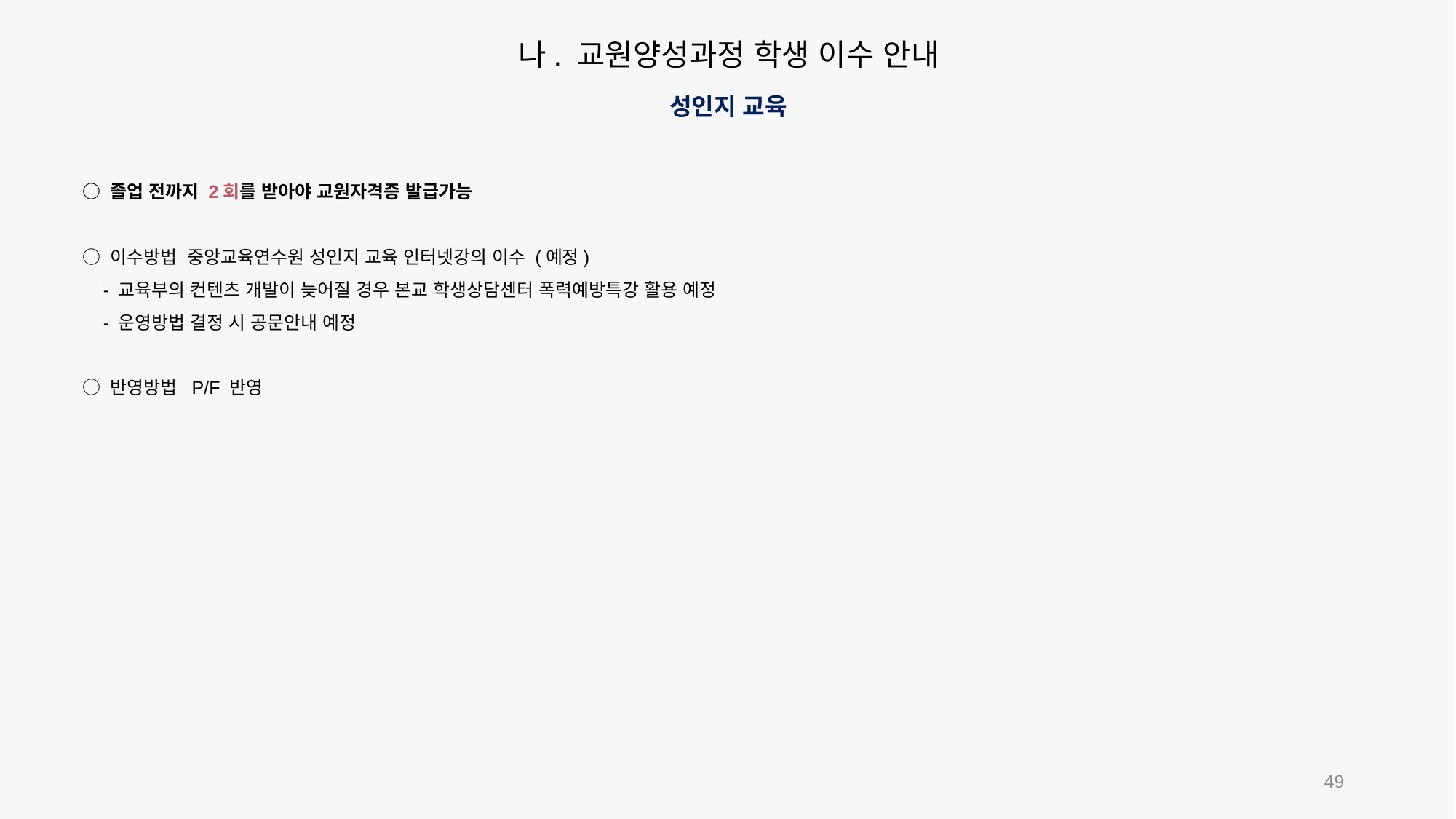

나. 교원양성과정 학생 이수 안내
성인지 교육
○ 졸업 전까지 2회를 받아야 교원자격증 발급가능

○ 이수방법  중앙교육연수원 성인지 교육 인터넷강의 이수 (예정)
    - 교육부의 컨텐츠 개발이 늦어질 경우 본교 학생상담센터 폭력예방특강 활용 예정
    - 운영방법 결정 시 공문안내 예정

○ 반영방법  P/F 반영

49